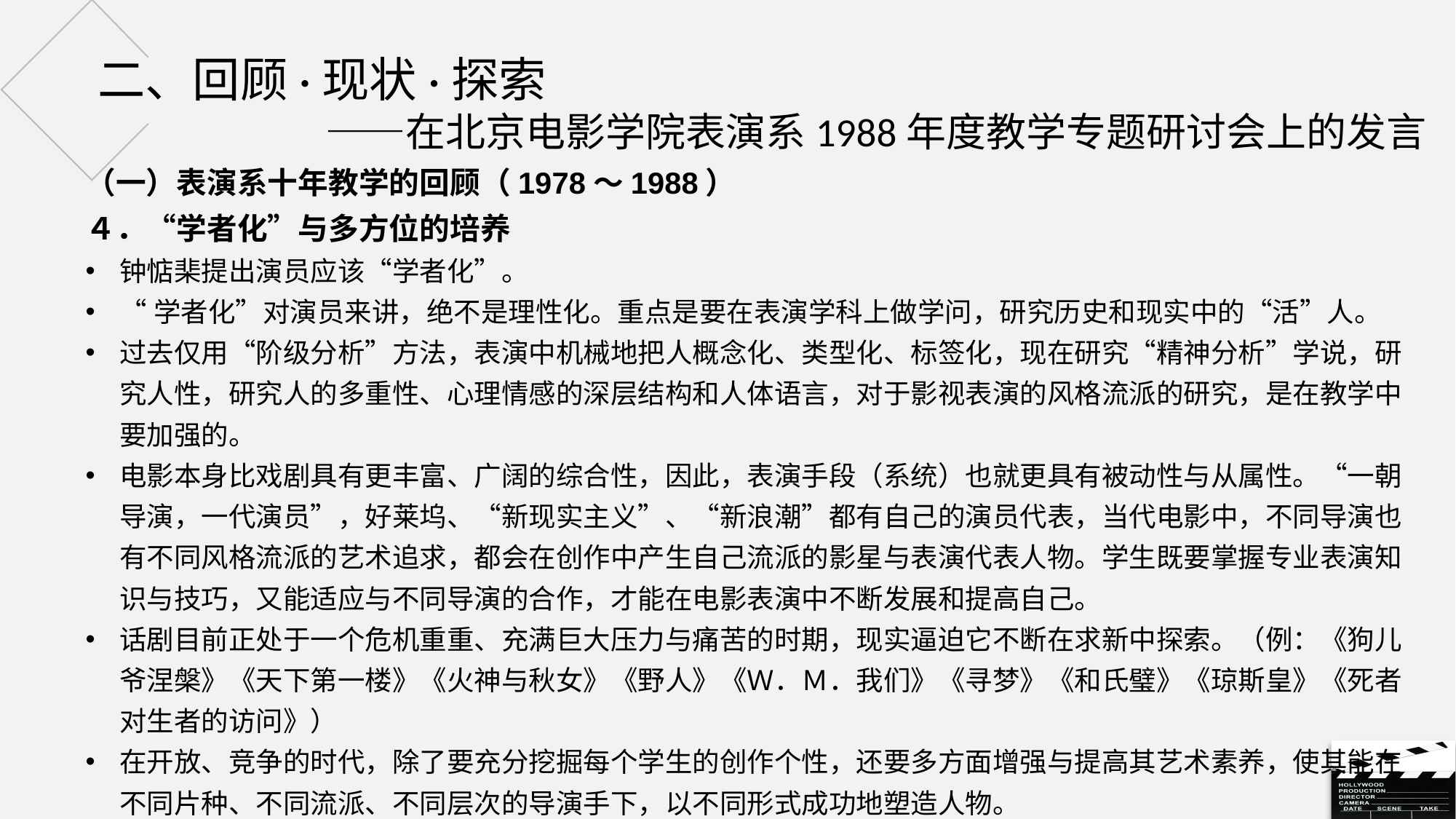

# 二、回顾·现状·探索 ——在北京电影学院表演系1988年度教学专题研讨会上的发言
（一）表演系十年教学的回顾（1978～1988）
４．“学者化”与多方位的培养
钟惦棐提出演员应该“学者化”。
“学者化”对演员来讲，绝不是理性化。重点是要在表演学科上做学问，研究历史和现实中的“活”人。
过去仅用“阶级分析”方法，表演中机械地把人概念化、类型化、标签化，现在研究“精神分析”学说，研究人性，研究人的多重性、心理情感的深层结构和人体语言，对于影视表演的风格流派的研究，是在教学中要加强的。
电影本身比戏剧具有更丰富、广阔的综合性，因此，表演手段（系统）也就更具有被动性与从属性。“一朝导演，一代演员”，好莱坞、“新现实主义”、“新浪潮”都有自己的演员代表，当代电影中，不同导演也有不同风格流派的艺术追求，都会在创作中产生自己流派的影星与表演代表人物。学生既要掌握专业表演知识与技巧，又能适应与不同导演的合作，才能在电影表演中不断发展和提高自己。
话剧目前正处于一个危机重重、充满巨大压力与痛苦的时期，现实逼迫它不断在求新中探索。（例：《狗儿爷涅槃》《天下第一楼》《火神与秋女》《野人》《Ｗ．Ｍ．我们》《寻梦》《和氏璧》《琼斯皇》《死者对生者的访问》）
在开放、竞争的时代，除了要充分挖掘每个学生的创作个性，还要多方面增强与提高其艺术素养，使其能在不同片种、不同流派、不同层次的导演手下，以不同形式成功地塑造人物。